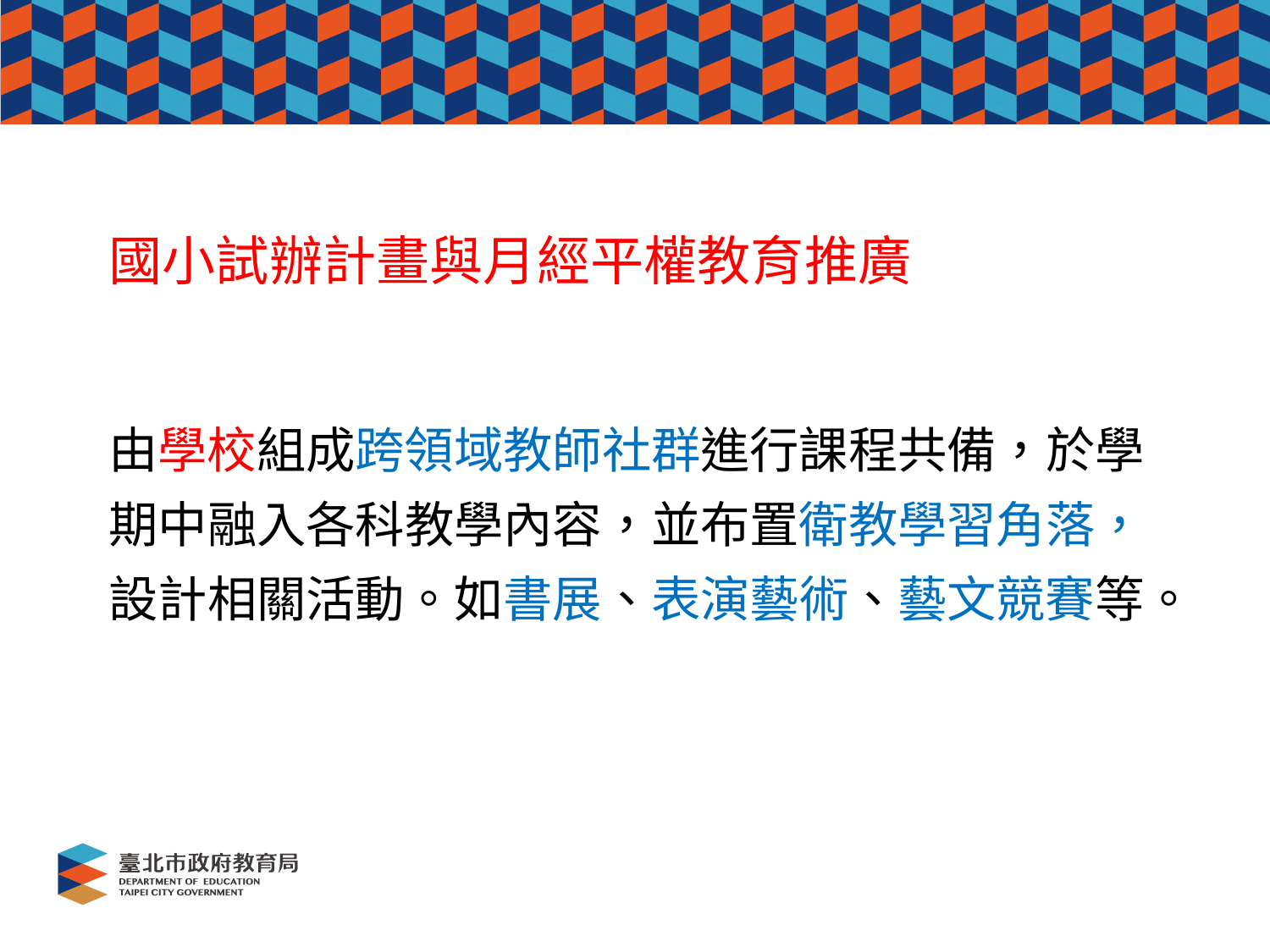

# 國小試辦計畫與月經平權教育推廣
由學校組成跨領域教師社群進行課程共備，於學期中融入各科教學內容，並布置衛教學習角落，設計相關活動。如書展、表演藝術、藝文競賽等。